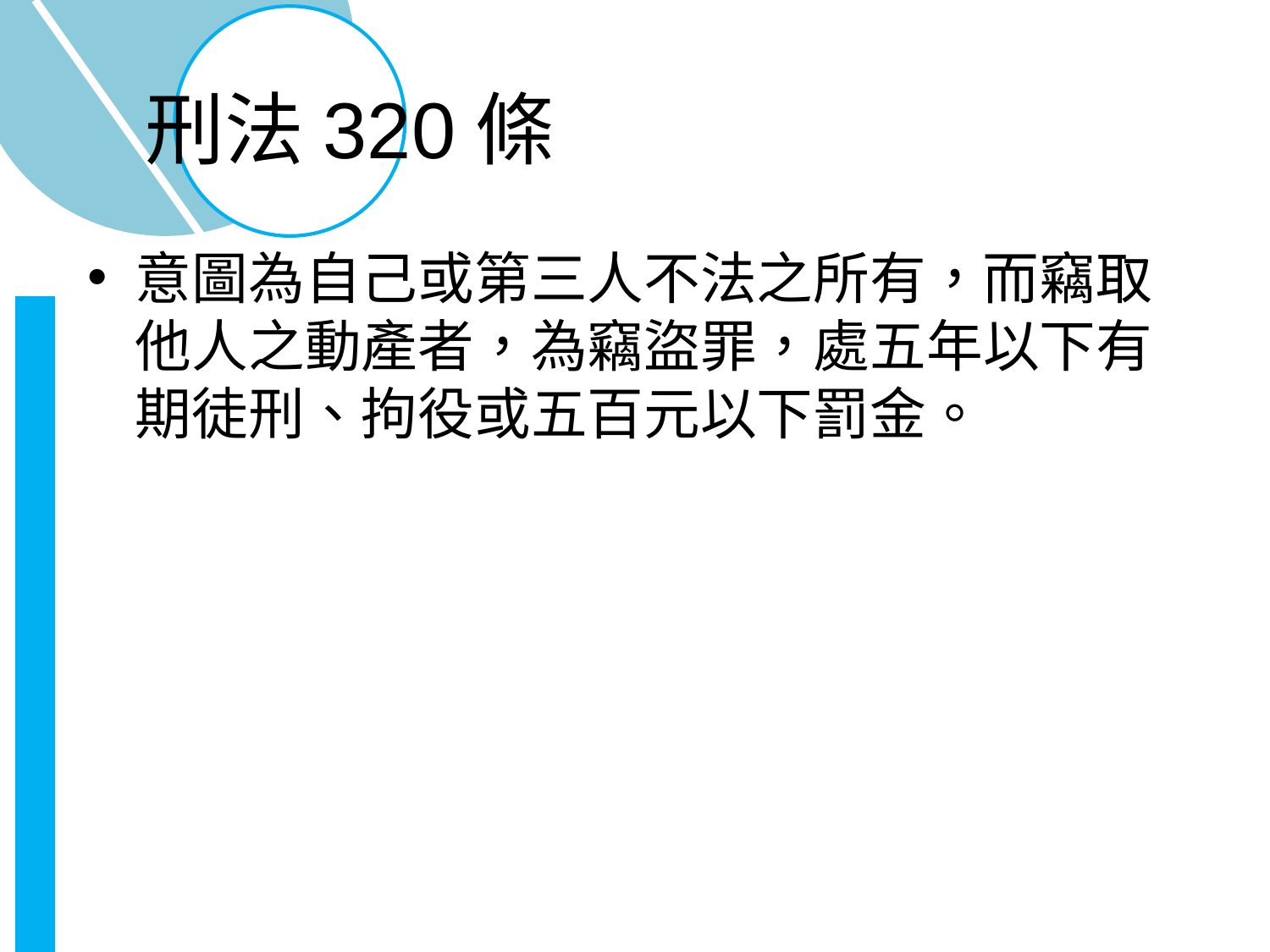

# 刑法320條
意圖為自己或第三人不法之所有，而竊取他人之動產者，為竊盜罪，處五年以下有期徒刑、拘役或五百元以下罰金。